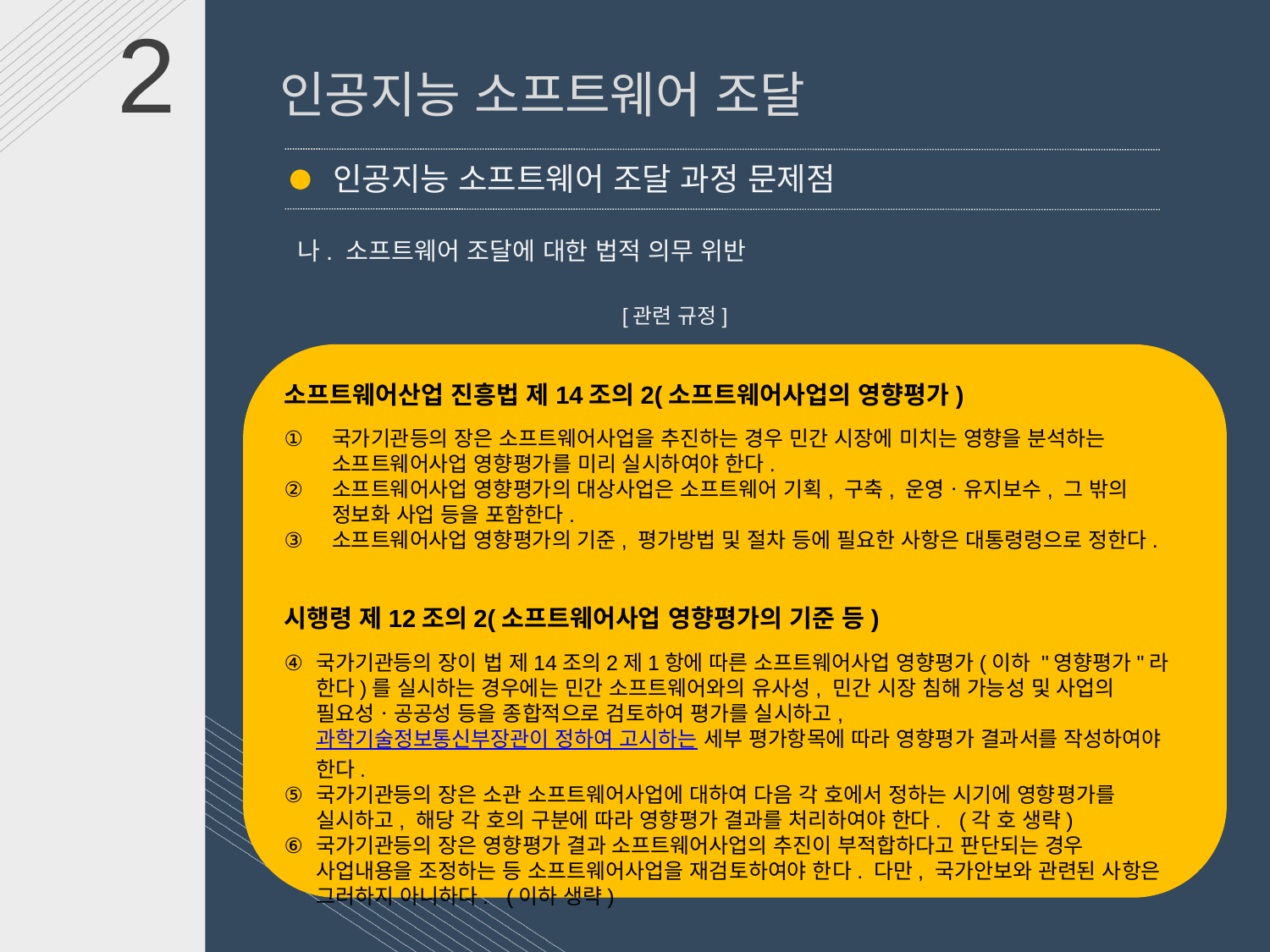

2    인공지능 소프트웨어 조달
인공지능 소프트웨어 조달 과정 문제점

나. 소프트웨어 조달에 대한 법적 의무 위반

[관련 규정]

소프트웨어산업 진흥법 제14조의2(소프트웨어사업의 영향평가)

국가기관등의 장은 소프트웨어사업을 추진하는 경우 민간 시장에 미치는 영향을 분석하는 소프트웨어사업 영향평가를 미리 실시하여야 한다.
소프트웨어사업 영향평가의 대상사업은 소프트웨어 기획, 구축, 운영ㆍ유지보수, 그 밖의 정보화 사업 등을 포함한다.
소프트웨어사업 영향평가의 기준, 평가방법 및 절차 등에 필요한 사항은 대통령령으로 정한다.

시행령 제12조의2(소프트웨어사업 영향평가의 기준 등)

국가기관등의 장이 법 제14조의2제1항에 따른 소프트웨어사업 영향평가(이하 "영향평가"라 한다)를 실시하는 경우에는 민간 소프트웨어와의 유사성, 민간 시장 침해 가능성 및 사업의 필요성ㆍ공공성 등을 종합적으로 검토하여 평가를 실시하고, 과학기술정보통신부장관이 정하여 고시하는 세부 평가항목에 따라 영향평가 결과서를 작성하여야 한다.
국가기관등의 장은 소관 소프트웨어사업에 대하여 다음 각 호에서 정하는 시기에 영향평가를 실시하고, 해당 각 호의 구분에 따라 영향평가 결과를 처리하여야 한다.   (각 호 생략)
국가기관등의 장은 영향평가 결과 소프트웨어사업의 추진이 부적합하다고 판단되는 경우 사업내용을 조정하는 등 소프트웨어사업을 재검토하여야 한다. 다만, 국가안보와 관련된 사항은 그러하지 아니하다.   (이하 생략)